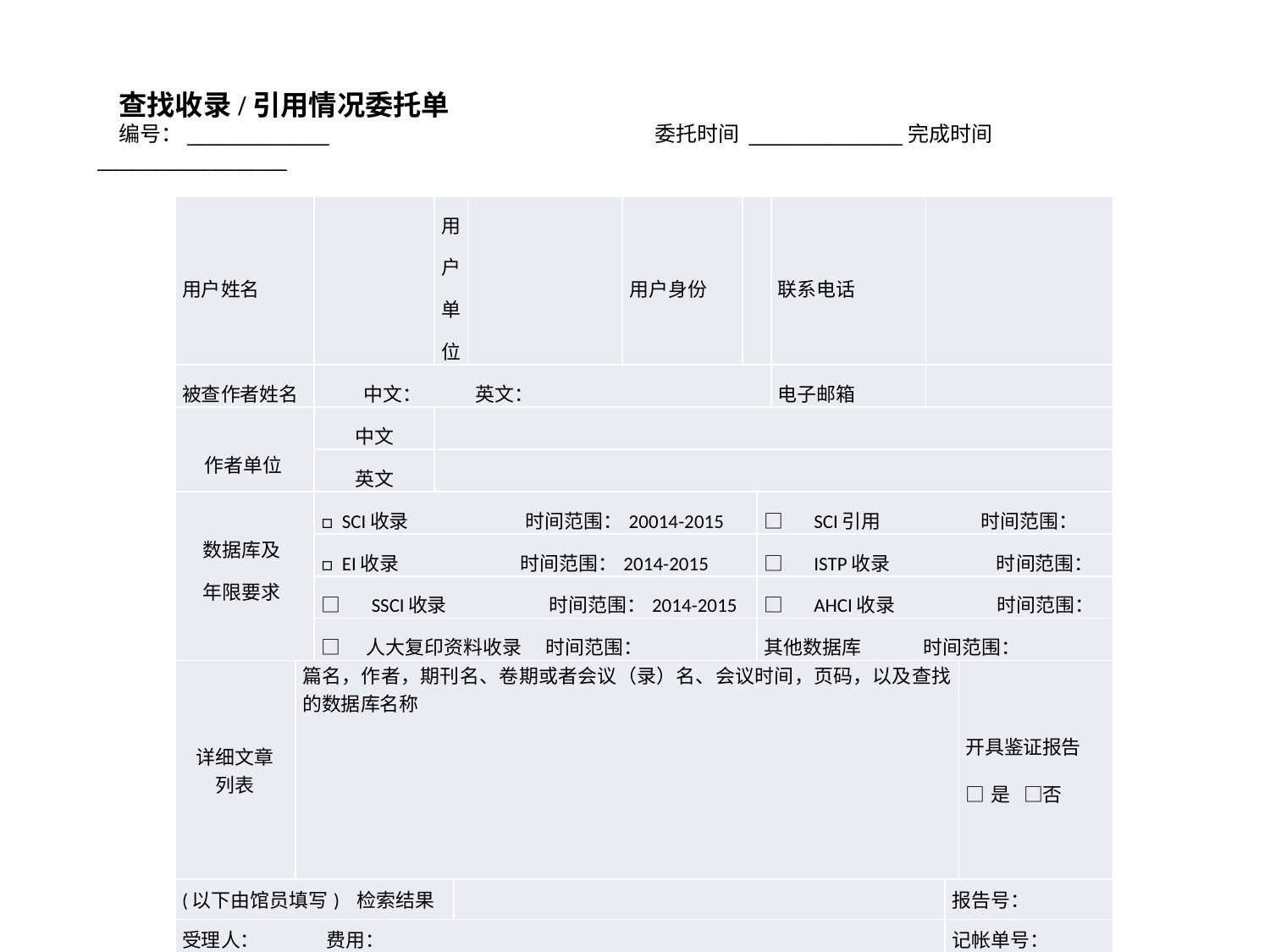

# 查找收录/引用情况委托单
编号：____________                                                      委托时间 _____________完成时间________________

| 用户姓名 |  |  | 用户单位 |  |  | 用户身份 |  |  | 联系电话 |  |  |  |
| --- | --- | --- | --- | --- | --- | --- | --- | --- | --- | --- | --- | --- |
| 被查作者姓名 |  | 中文： 英文： |  |  |  |  |  |  | 电子邮箱 |  |  |  |
| 作者单位 |  | 中文 |  |  |  |  |  |  |  |  |  |  |
|  |  | 英文 |  |  |  |  |  |  |  |  |  |  |
| 数据库及 年限要求 |  | □ SCI收录　　　　　　时间范围：20014-2015 |  |  |  |  |  | □　SCI引用　　　　 时间范围： |  |  |  |  |
|  |  | □ EI收录　　　　　　 时间范围：2014-2015 |  |  |  |  |  | □　ISTP收录　　　　　 时间范围： |  |  |  |  |
|  |  | □　SSCI收录　　　　　 时间范围：2014-2015 |  |  |  |  |  | □　AHCI收录　　　　　 时间范围： |  |  |  |  |
|  |  | □　人大复印资料收录　 时间范围： |  |  |  |  |  | 其他数据库 时间范围： |  |  |  |  |
| 详细文章列表 | 篇名，作者，期刊名、卷期或者会议（录）名、会议时间，页码，以及查找的数据库名称 |  |  |  |  |  |  |  |  |  |  | 开具鉴证报告   □是 □否 |
| (以下由馆员填写) 检索结果 |  |  |  |  |  |  |  |  |  |  | 报告号： |  |
| 受理人： 费用： |  |  |  |  |  |  |  |  |  |  | 记帐单号： |  |